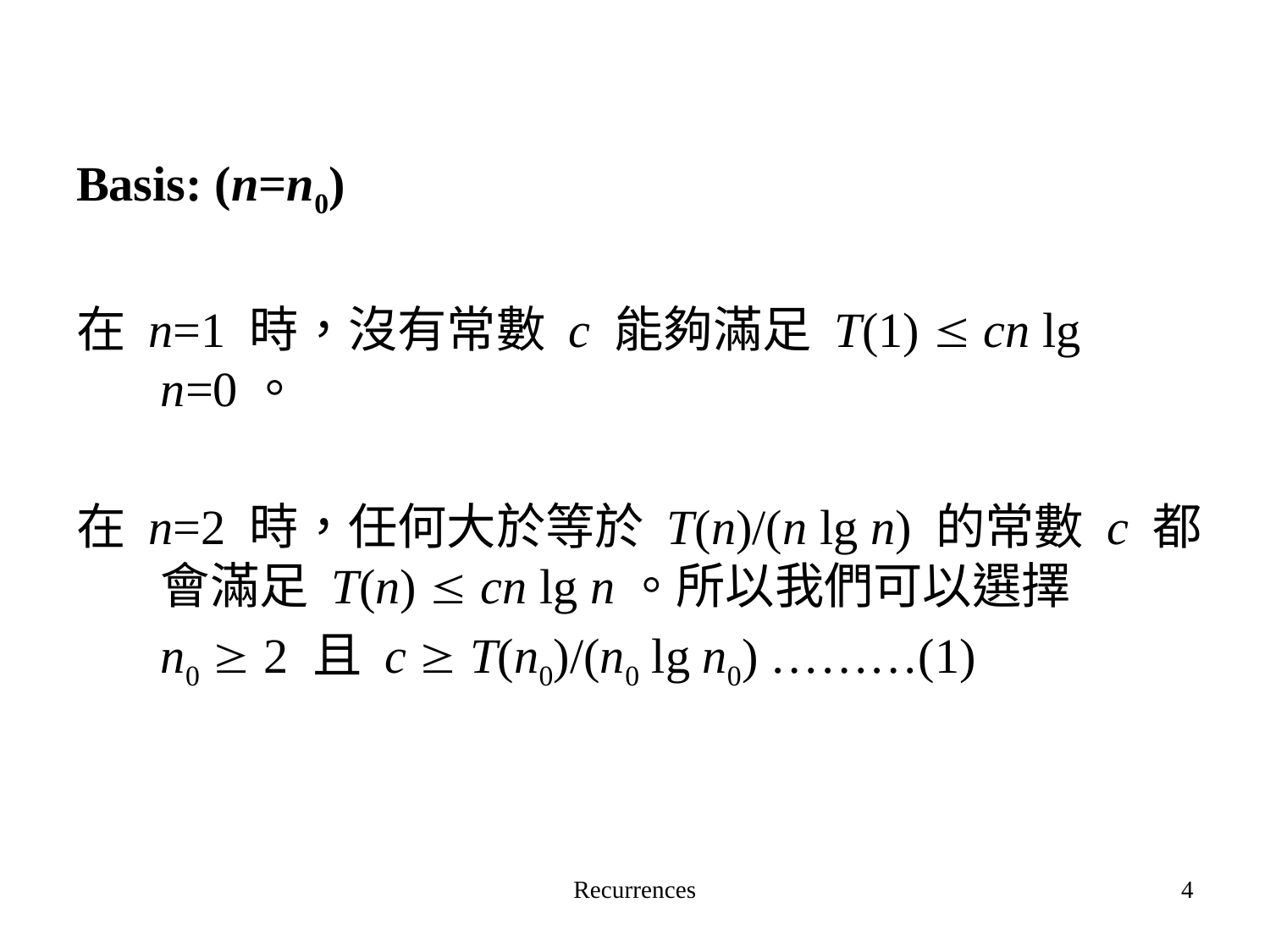

Basis: (n=n0)

在 n=1 時，沒有常數 c 能夠滿足 T(1) ≤ cn lg n=0。

在 n=2 時，任何大於等於 T(n)/(n lg n) 的常數 c 都會滿足 T(n) ≤ cn lg n。所以我們可以選擇
	n0 ≥ 2 且 c ≥ T(n0)/(n0 lg n0) ………(1)
Recurrences
4